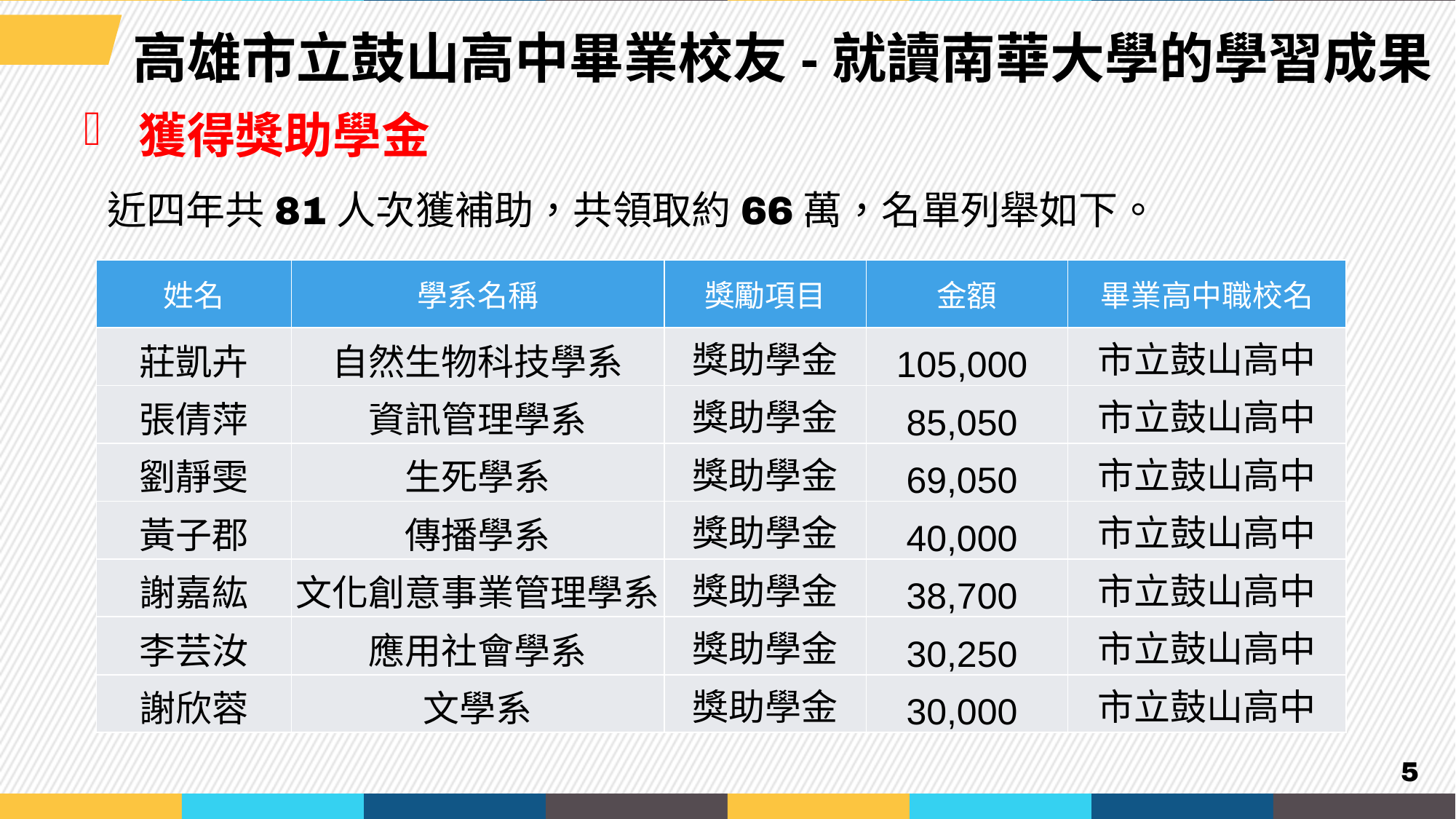

高雄市立鼓山高中畢業校友-就讀南華大學的學習成果
獲得獎助學金
近四年共81人次獲補助，共領取約66萬，名單列舉如下。

| 姓名 | 學系名稱 | 獎勵項目 | 金額 | 畢業高中職校名 |
| --- | --- | --- | --- | --- |
| 莊凱卉 | 自然生物科技學系 | 獎助學金 | 105,000 | 市立鼓山高中 |
| 張倩萍 | 資訊管理學系 | 獎助學金 | 85,050 | 市立鼓山高中 |
| 劉靜雯 | 生死學系 | 獎助學金 | 69,050 | 市立鼓山高中 |
| 黃子郡 | 傳播學系 | 獎助學金 | 40,000 | 市立鼓山高中 |
| 謝嘉紘 | 文化創意事業管理學系 | 獎助學金 | 38,700 | 市立鼓山高中 |
| 李芸汝 | 應用社會學系 | 獎助學金 | 30,250 | 市立鼓山高中 |
| 謝欣蓉 | 文學系 | 獎助學金 | 30,000 | 市立鼓山高中 |